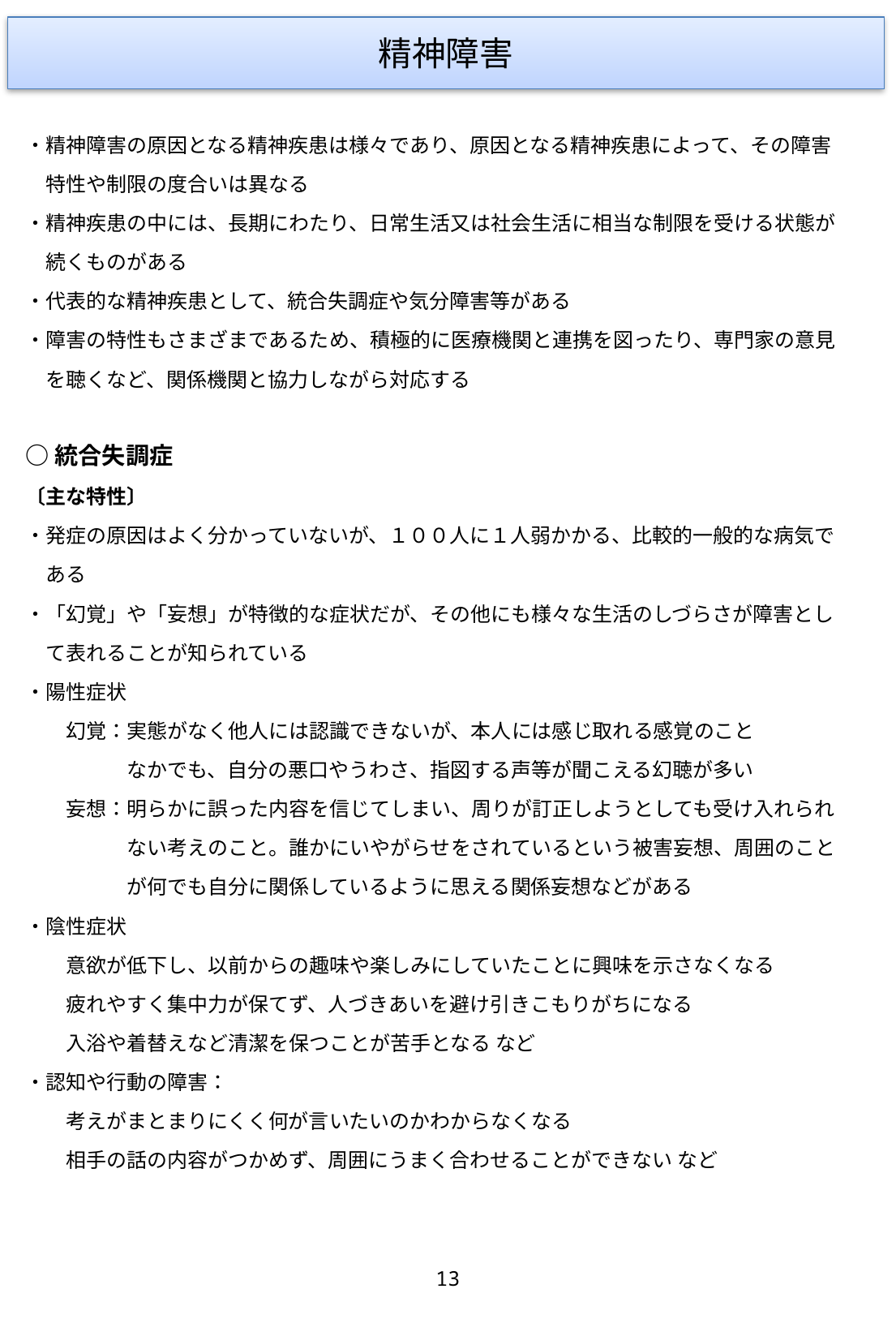

精神障害
・精神障害の原因となる精神疾患は様々であり、原因となる精神疾患によって、その障害
　特性や制限の度合いは異なる
・精神疾患の中には、長期にわたり、日常生活又は社会生活に相当な制限を受ける状態が
　続くものがある
・代表的な精神疾患として、統合失調症や気分障害等がある
・障害の特性もさまざまであるため、積極的に医療機関と連携を図ったり、専門家の意見
　を聴くなど、関係機関と協力しながら対応する

○統合失調症
〔主な特性〕
・発症の原因はよく分かっていないが、１００人に１人弱かかる、比較的一般的な病気で
　ある
・「幻覚」や「妄想」が特徴的な症状だが、その他にも様々な生活のしづらさが障害とし
　て表れることが知られている
・陽性症状
　　幻覚：実態がなく他人には認識できないが、本人には感じ取れる感覚のこと
　　　　　なかでも、自分の悪口やうわさ、指図する声等が聞こえる幻聴が多い
　　妄想：明らかに誤った内容を信じてしまい、周りが訂正しようとしても受け入れられ
　　　　　ない考えのこと。誰かにいやがらせをされているという被害妄想、周囲のこと
　　　　　が何でも自分に関係しているように思える関係妄想などがある
・陰性症状
　　意欲が低下し、以前からの趣味や楽しみにしていたことに興味を示さなくなる
　　疲れやすく集中力が保てず、人づきあいを避け引きこもりがちになる
　　入浴や着替えなど清潔を保つことが苦手となる など
・認知や行動の障害：
　　考えがまとまりにくく何が言いたいのかわからなくなる
　　相手の話の内容がつかめず、周囲にうまく合わせることができない など

13